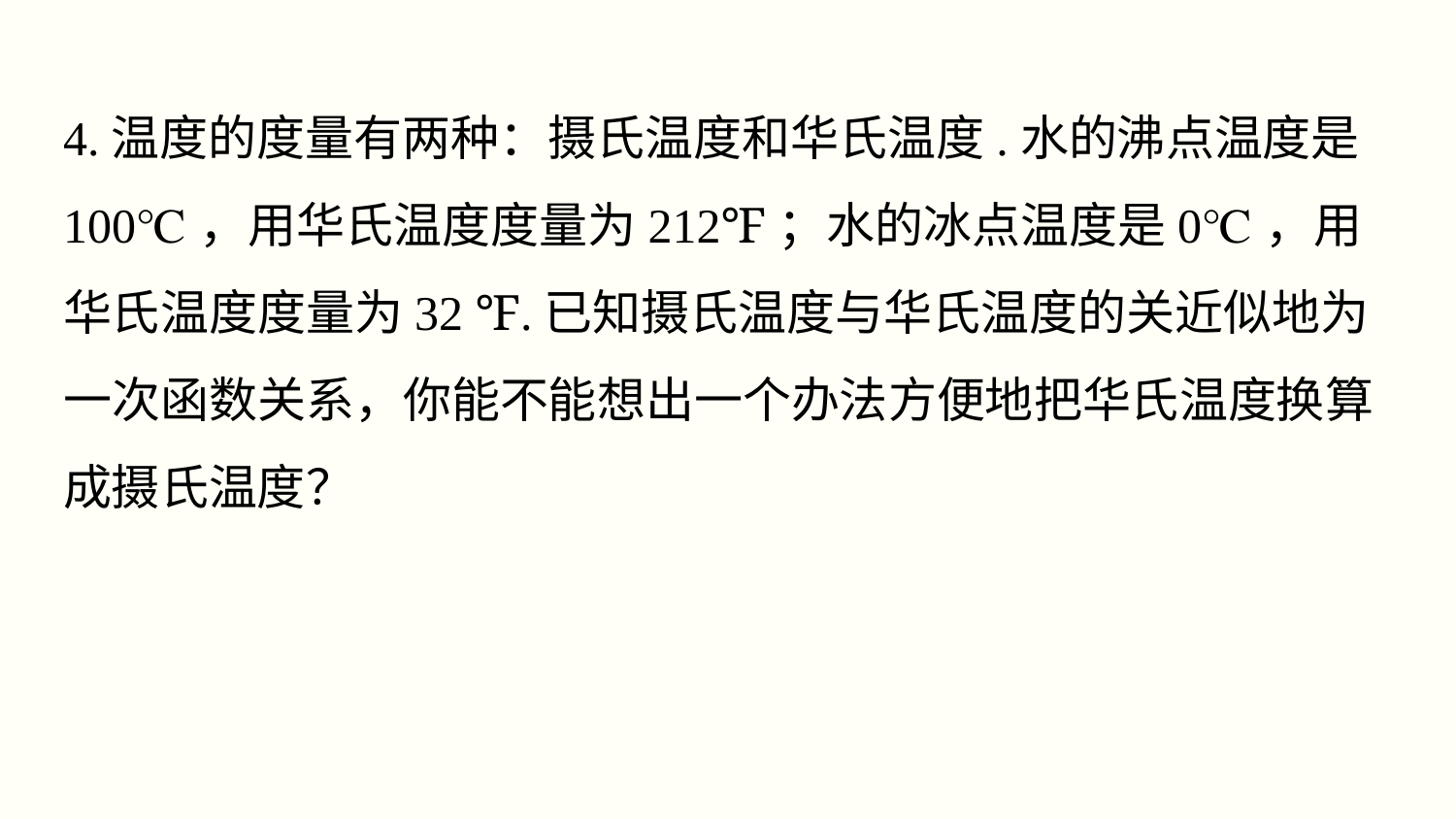

4.温度的度量有两种：摄氏温度和华氏温度.水的沸点温度是100℃，用华氏温度度量为212℉；水的冰点温度是0℃，用华氏温度度量为32 ℉.已知摄氏温度与华氏温度的关近似地为一次函数关系，你能不能想出一个办法方便地把华氏温度换算成摄氏温度？